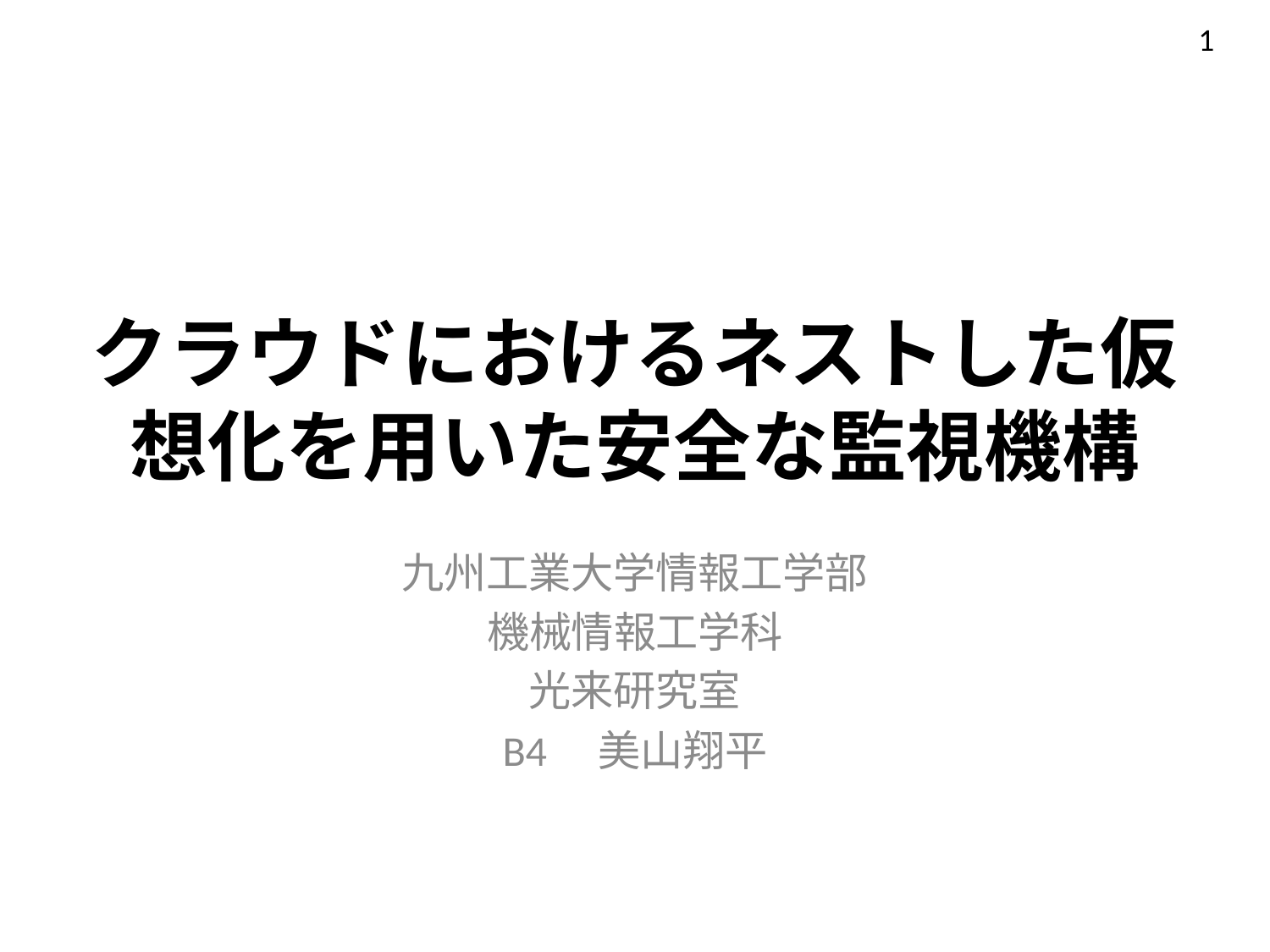

1
# クラウドにおけるネストした仮想化を用いた安全な監視機構
九州工業大学情報工学部
機械情報工学科
光来研究室
B4　美山翔平